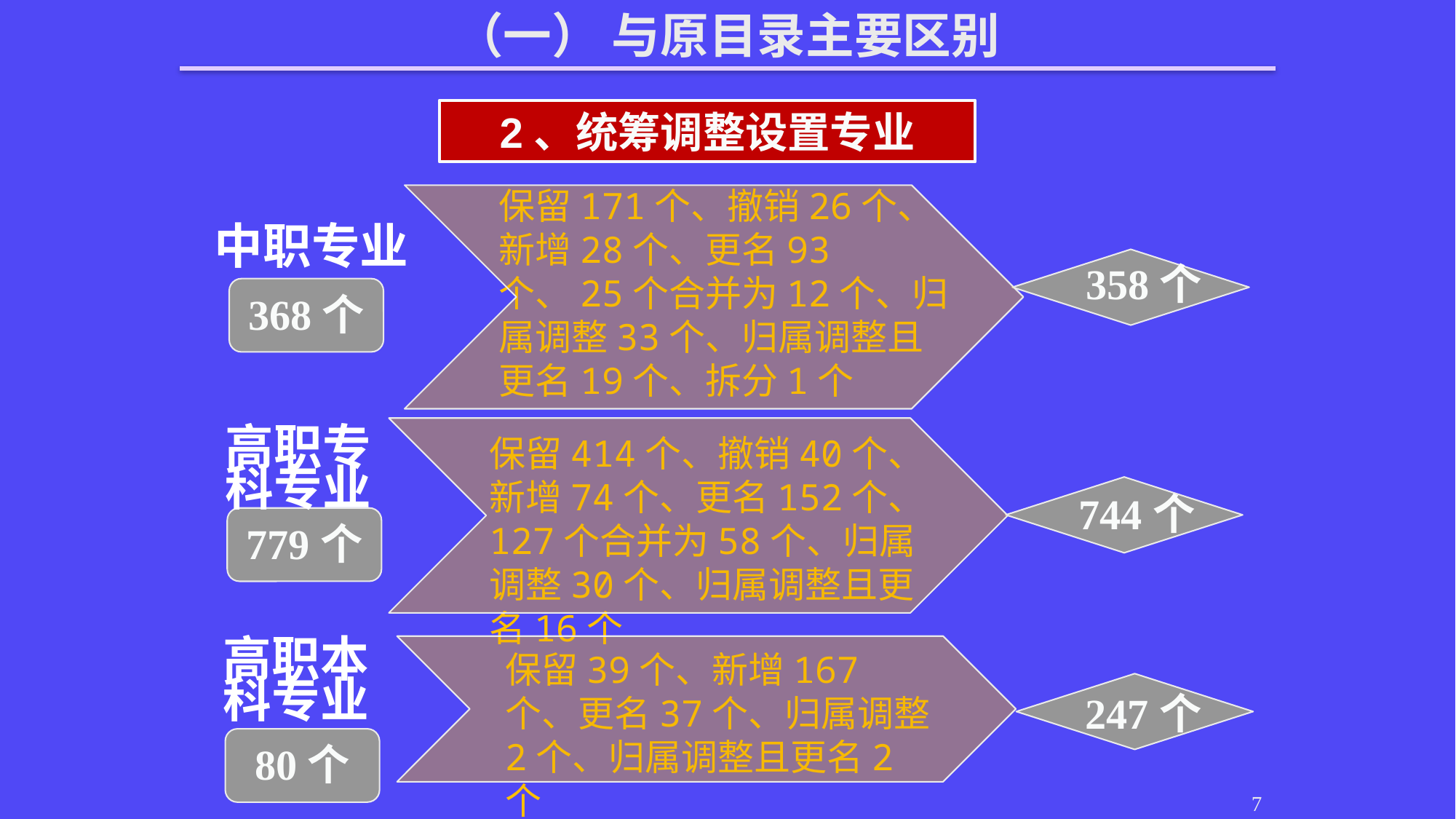

（一） 与原目录主要区别

2、统筹调整设置专业
保留171个、撤销26个、新增28个、更名93个、25个合并为12个、归属调整33个、归属调整且更名19个、拆分1个

 中职专业
368个
高职专
科专业
779个
高职本
科专业
80个

744个

247个
358个

保留414个、撤销40个、新增74个、更名152个、127个合并为58个、归属调整30个、归属调整且更名16个

保留39个、新增167个、更名37个、归属调整2个、归属调整且更名2个
7